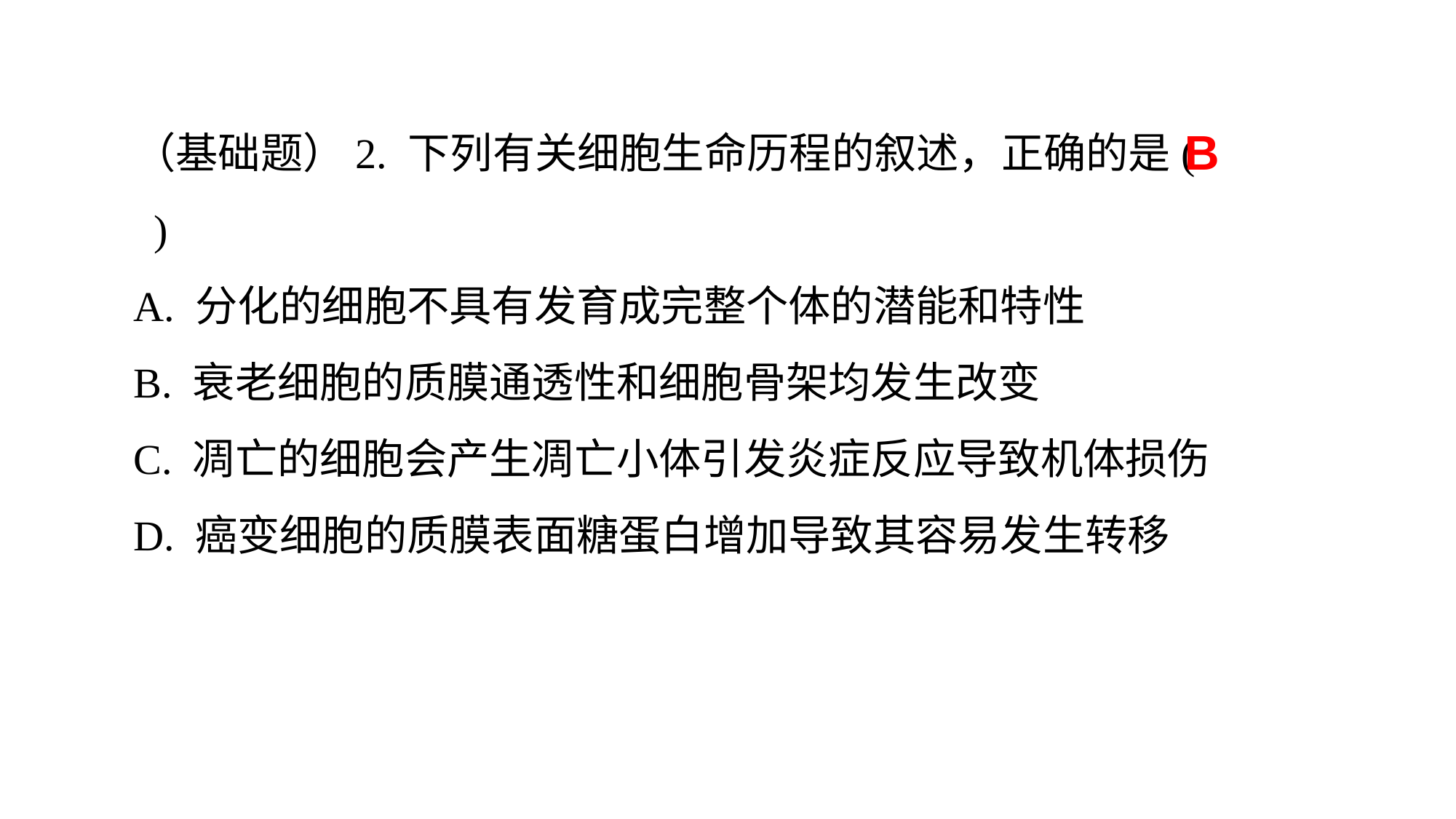

（基础题）2. 下列有关细胞生命历程的叙述，正确的是(　　)
A. 分化的细胞不具有发育成完整个体的潜能和特性
B. 衰老细胞的质膜通透性和细胞骨架均发生改变
C. 凋亡的细胞会产生凋亡小体引发炎症反应导致机体损伤
D. 癌变细胞的质膜表面糖蛋白增加导致其容易发生转移
B